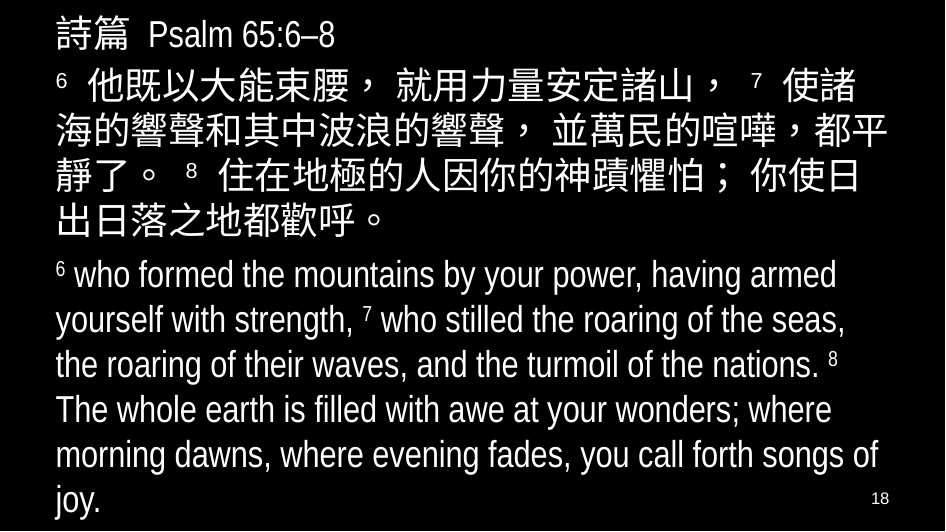

詩篇 Psalm 65:6–8
6 他既以大能束腰， 就用力量安定諸山， 7 使諸海的響聲和其中波浪的響聲， 並萬民的喧嘩，都平靜了。 8 住在地極的人因你的神蹟懼怕； 你使日出日落之地都歡呼。
6 who formed the mountains by your power, having armed yourself with strength, 7 who stilled the roaring of the seas, the roaring of their waves, and the turmoil of the nations. 8 The whole earth is filled with awe at your wonders; where morning dawns, where evening fades, you call forth songs of joy.

18